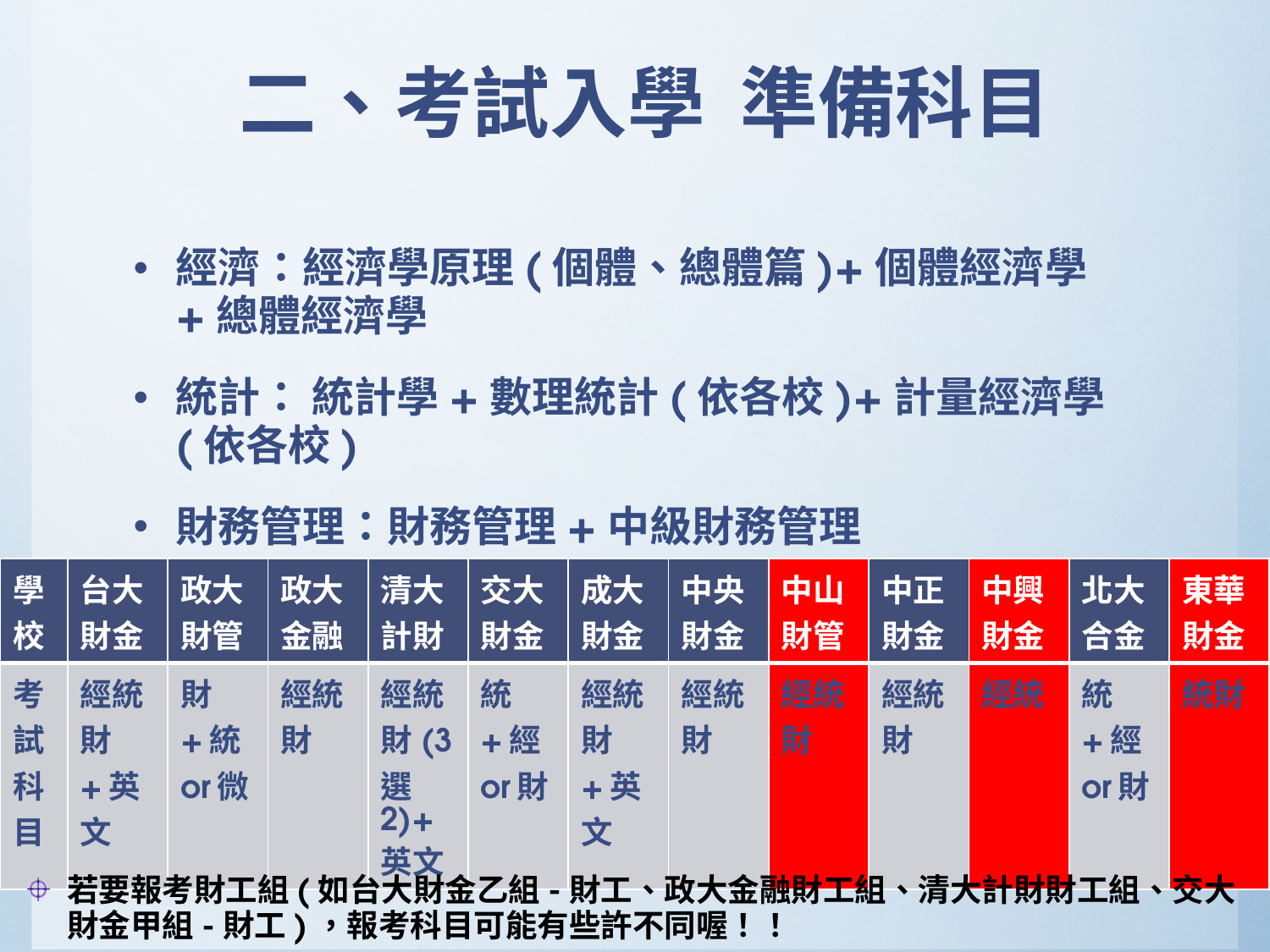

# 二、考試入學  準備科目
經濟：經濟學原理(個體、總體篇)+個體經濟學+總體經濟學
統計： 統計學+數理統計(依各校)+計量經濟學(依各校)
財務管理：財務管理+中級財務管理

| 學 校 | 台大財金 | 政大財管 | 政大金融 | 清大計財 | 交大財金 | 成大財金 | 中央財金 | 中山財管 | 中正財金 | 中興財金 | 北大合金 | 東華財金 |
| --- | --- | --- | --- | --- | --- | --- | --- | --- | --- | --- | --- | --- |
| 考 試 科 目 | 經統財+英文 | 財+統or微 | 經統財 | 經統財(3選2)+英文 | 統+經or財 | 經統財+英文 | 經統財 | 經統財 | 經統財 | 經統 | 統+經or財 | 統財 |
若要報考財工組(如台大財金乙組-財工、政大金融財工組、清大計財財工組、交大財金甲組-財工)，報考科目可能有些許不同喔！！